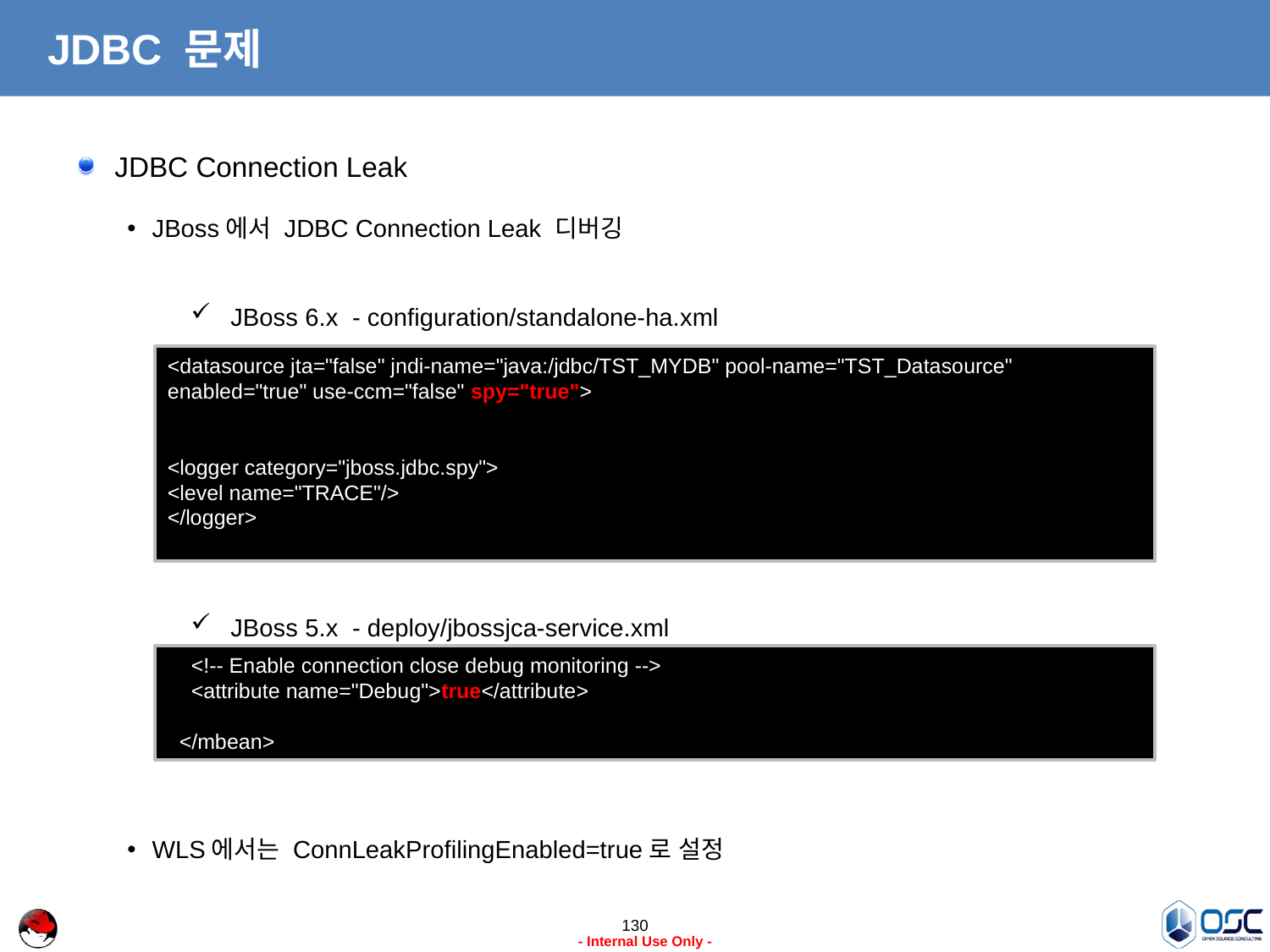

# JDBC 문제
JDBC Connection Leak
JBoss에서 JDBC Connection Leak 디버깅

JBoss 6.x  - configuration/standalone-ha.xml

JBoss 5.x  - deploy/jbossjca-service.xml

WLS에서는 ConnLeakProfilingEnabled=true로 설정
<datasource jta="false" jndi-name="java:/jdbc/TST_MYDB" pool-name="TST_Datasource" enabled="true" use-ccm="false" spy="true">

<logger category="jboss.jdbc.spy">
<level name="TRACE"/>
</logger>

    <!-- Enable connection close debug monitoring -->
    <attribute name="Debug">true</attribute>

  </mbean>